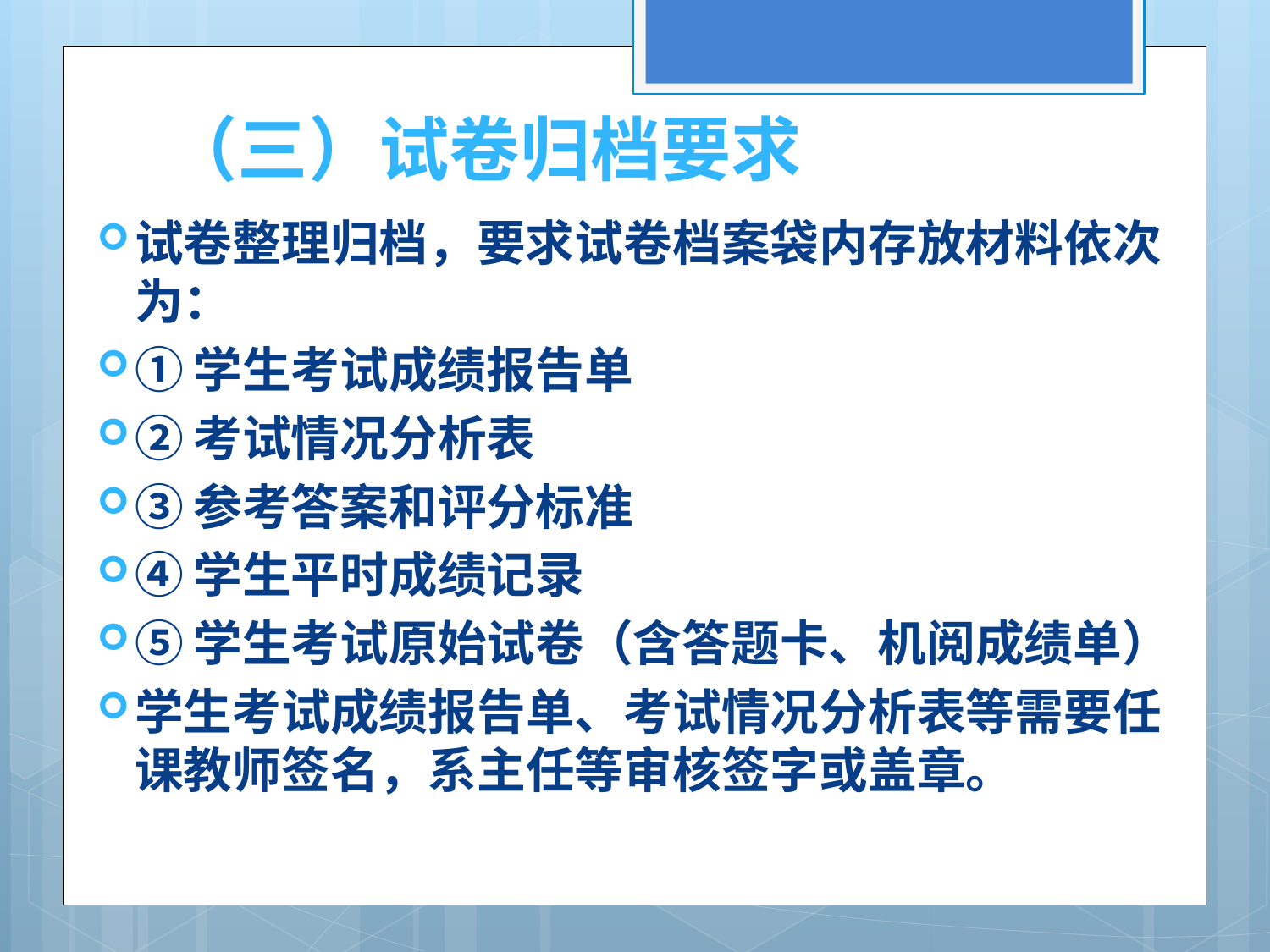

# （三）试卷归档要求
试卷整理归档，要求试卷档案袋内存放材料依次为：
①学生考试成绩报告单
②考试情况分析表
③参考答案和评分标准
④学生平时成绩记录
⑤学生考试原始试卷（含答题卡、机阅成绩单）
学生考试成绩报告单、考试情况分析表等需要任课教师签名，系主任等审核签字或盖章。